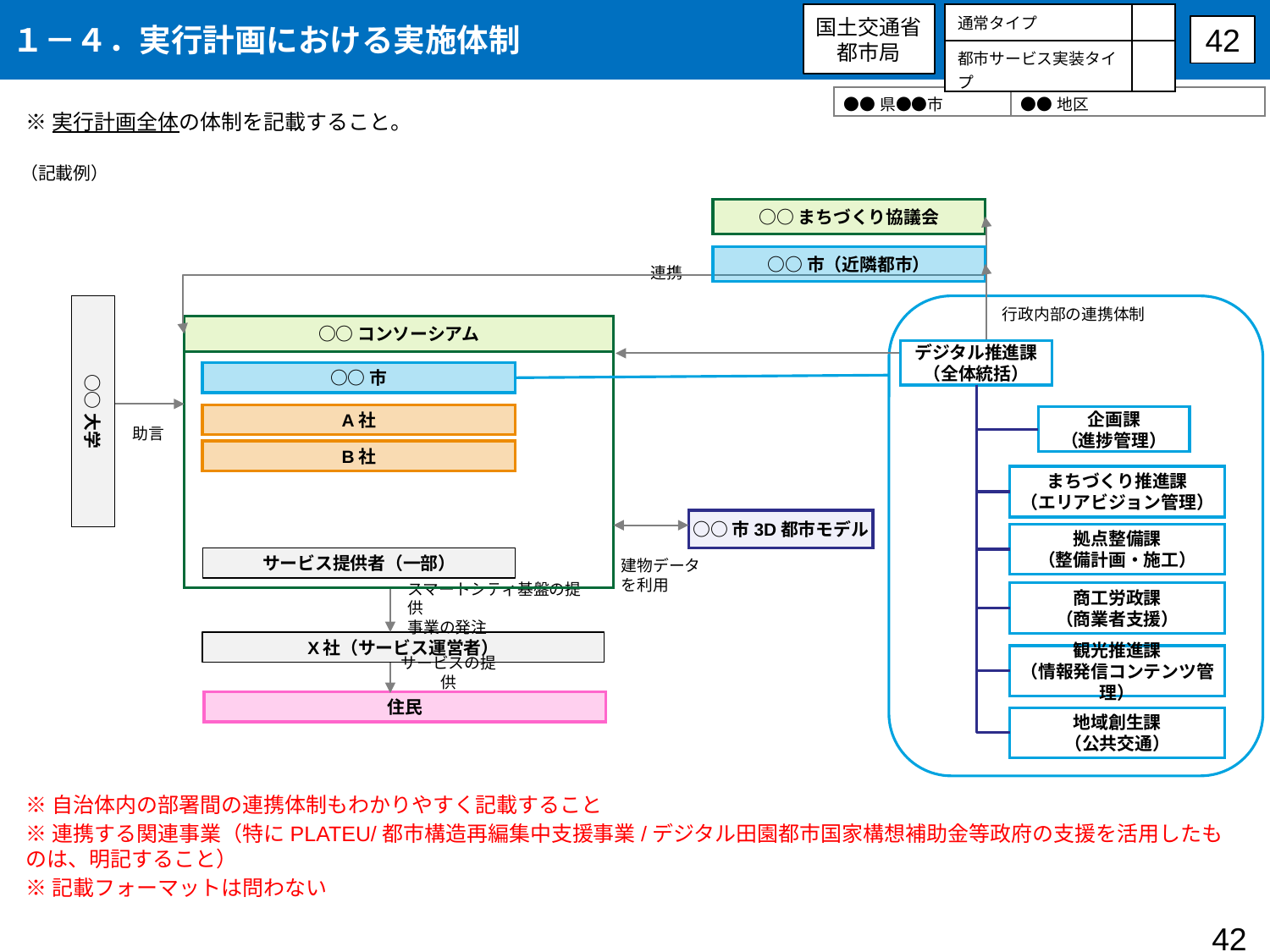

１－４．実行計画における実施体制
国土交通省
都市局
| 通常タイプ |  |
| --- | --- |
| 都市サービス実装タイプ |  |
42
| ●●県●●市 | ●●地区 |
| --- | --- |
※実行計画全体の体制を記載すること。
（記載例）
○○まちづくり協議会
○○市（近隣都市）
連携

○○大学
行政内部の連携体制

○○コンソーシアム
デジタル推進課
（全体統括）
○○市
A社
企画課
（進捗管理）
助言
B社
まちづくり推進課
（エリアビジョン管理）
○○市3D都市モデル
拠点整備課
（整備計画・施工）
サービス提供者（一部）
建物データを利用
商工労政課
（商業者支援）
スマートシティ基盤の提供
事業の発注
X社（サービス運営者）
観光推進課
（情報発信コンテンツ管理）
サービスの提供
住民
地域創生課
（公共交通）
※自治体内の部署間の連携体制もわかりやすく記載すること
※連携する関連事業（特にPLATEU/都市構造再編集中支援事業/デジタル田園都市国家構想補助金等政府の支援を活用したものは、明記すること）
※記載フォーマットは問わない
42